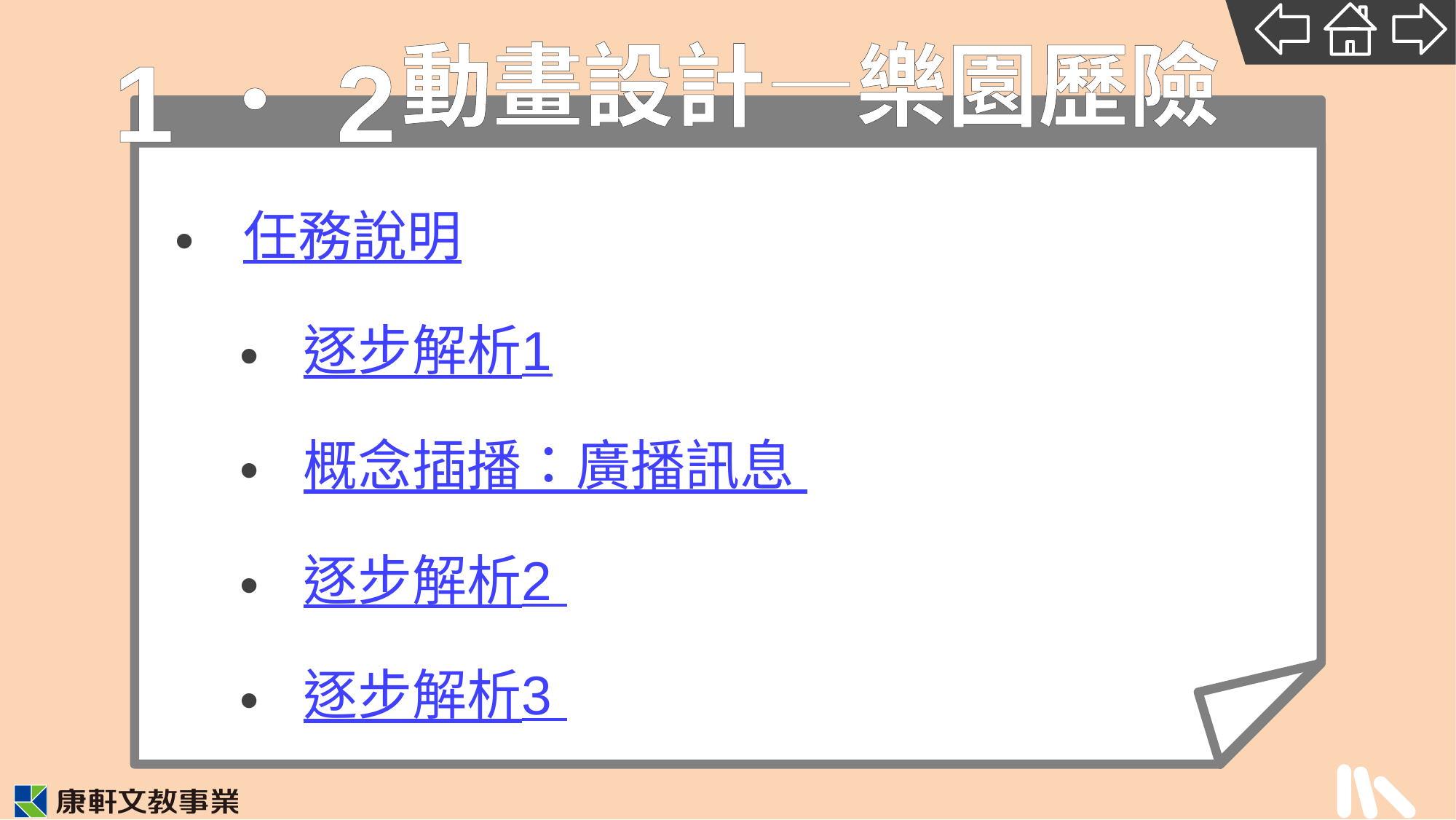

1．2
# 動畫設計—樂園歷險
任務說明
逐步解析1
概念插播：廣播訊息
逐步解析2
逐步解析3